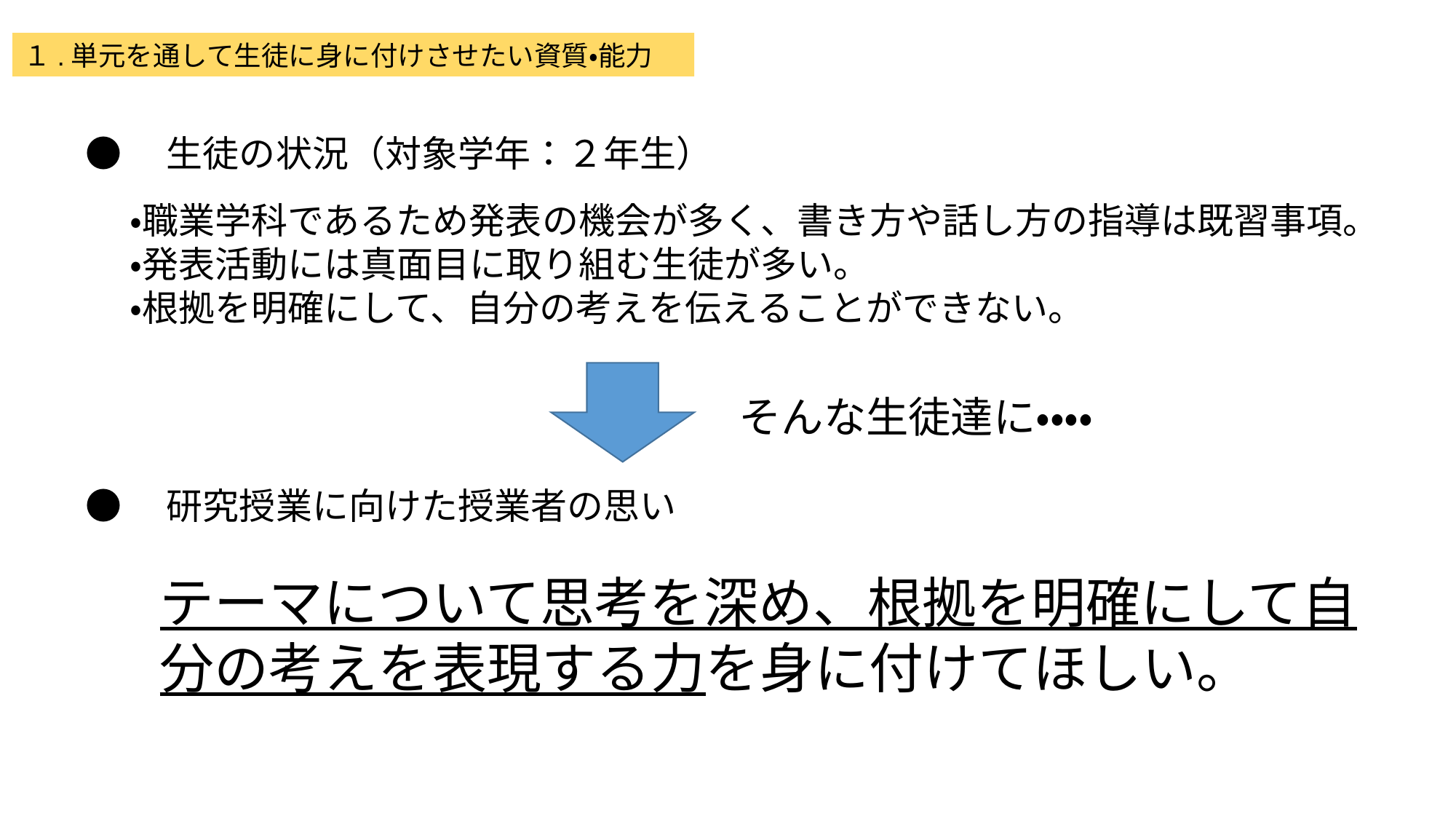

１.単元を通して生徒に身に付けさせたい資質・能力
●　生徒の状況（対象学年：２年生）
・職業学科であるため発表の機会が多く、書き方や話し方の指導は既習事項。
・発表活動には真面目に取り組む生徒が多い。
・根拠を明確にして、自分の考えを伝えることができない。

そんな生徒達に・・・・
●　研究授業に向けた授業者の思い
テーマについて思考を深め、根拠を明確にして自分の考えを表現する力を身に付けてほしい。